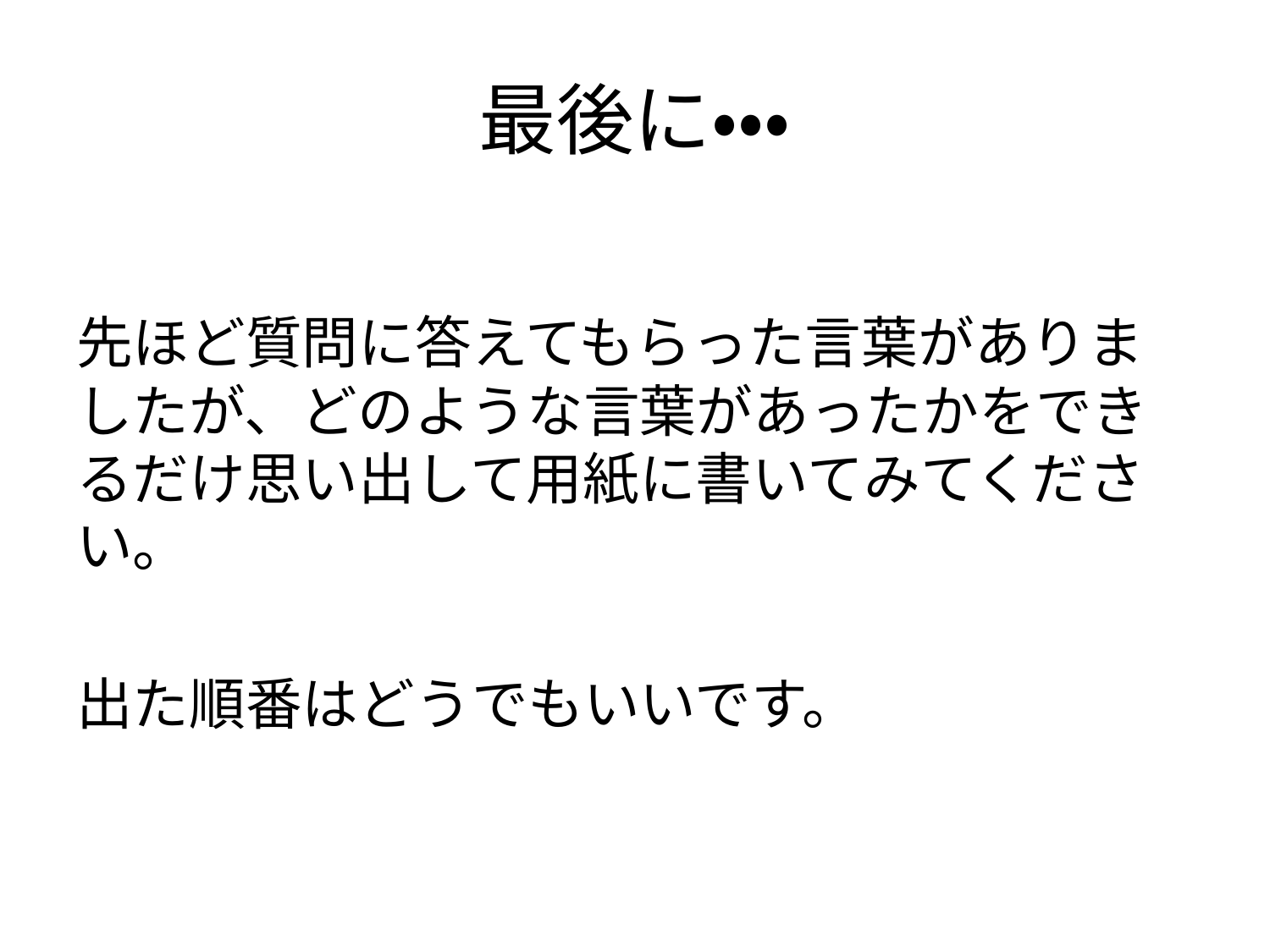

# 最後に・・・

先ほど質問に答えてもらった言葉がありましたが、どのような言葉があったかをできるだけ思い出して用紙に書いてみてください。

出た順番はどうでもいいです。